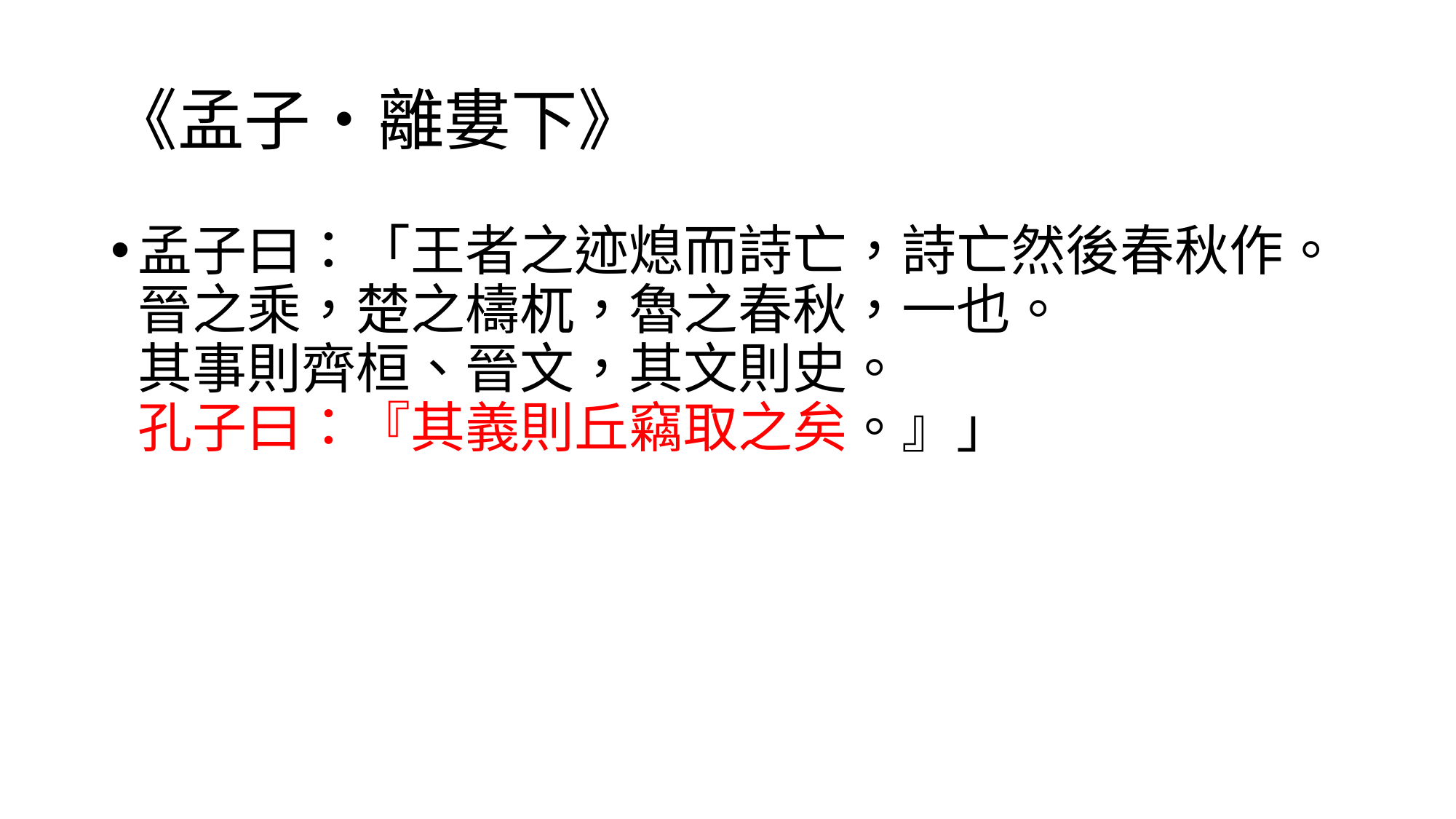

# 《孟子•離婁下》
孟子曰：「王者之迹熄而詩亡，詩亡然後春秋作。晉之乘，楚之檮杌，魯之春秋，一也。                     其事則齊桓、晉文，其文則史。                                孔子曰：『其義則丘竊取之矣。』」